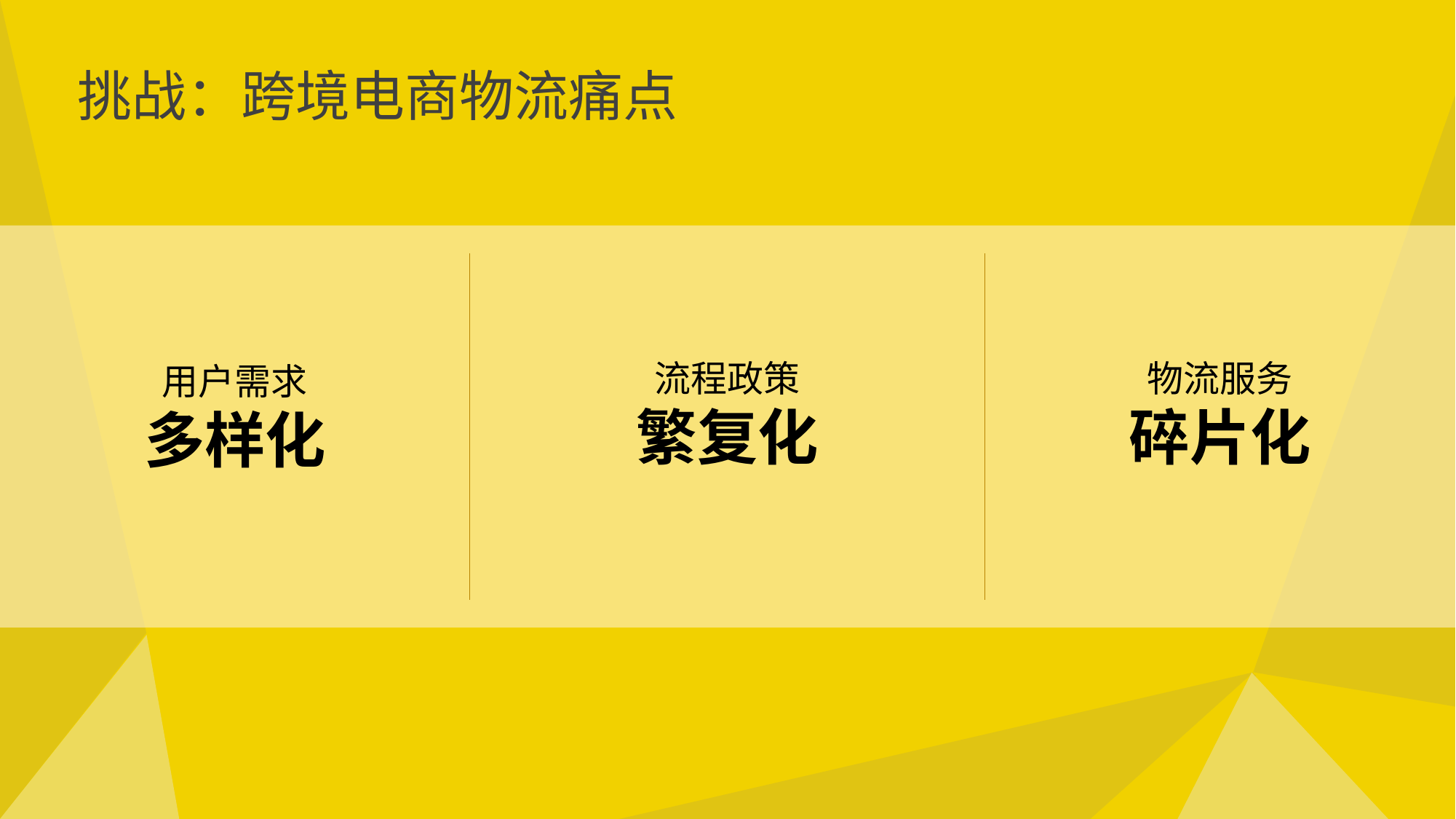

挑战：跨境电商物流痛点

流程政策
繁复化
物流服务
碎片化
用户需求
多样化

4